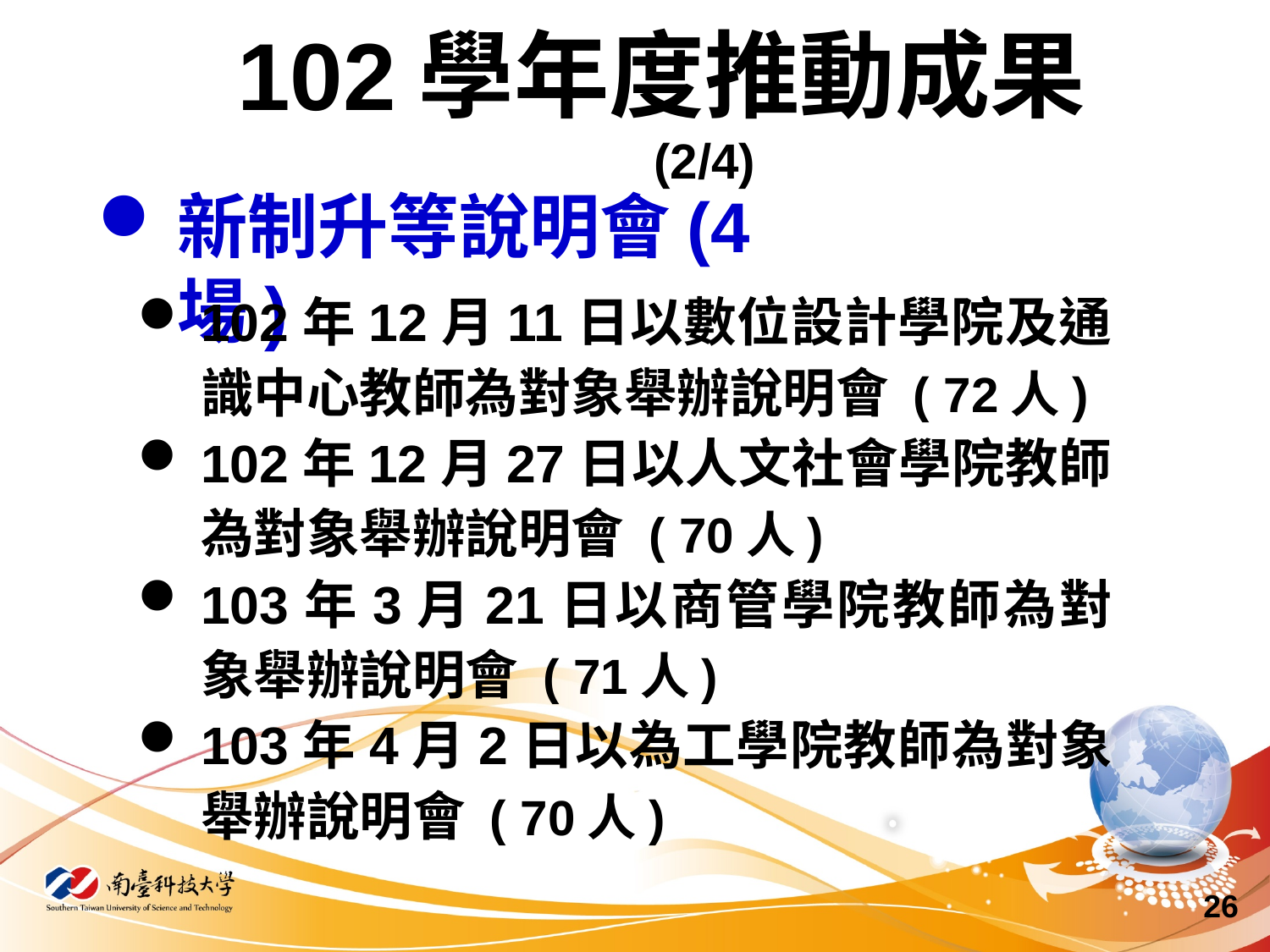

# 102學年度推動成果     (2/4)
新制升等說明會(4場)

102年12月11日以數位設計學院及通識中心教師為對象舉辦說明會 ( 72人)
102年12月27日以人文社會學院教師為對象舉辦說明會 ( 70人)
103年3月21日以商管學院教師為對象舉辦說明會 ( 71人)
103年4月2日以為工學院教師為對象舉辦說明會 ( 70人)

26